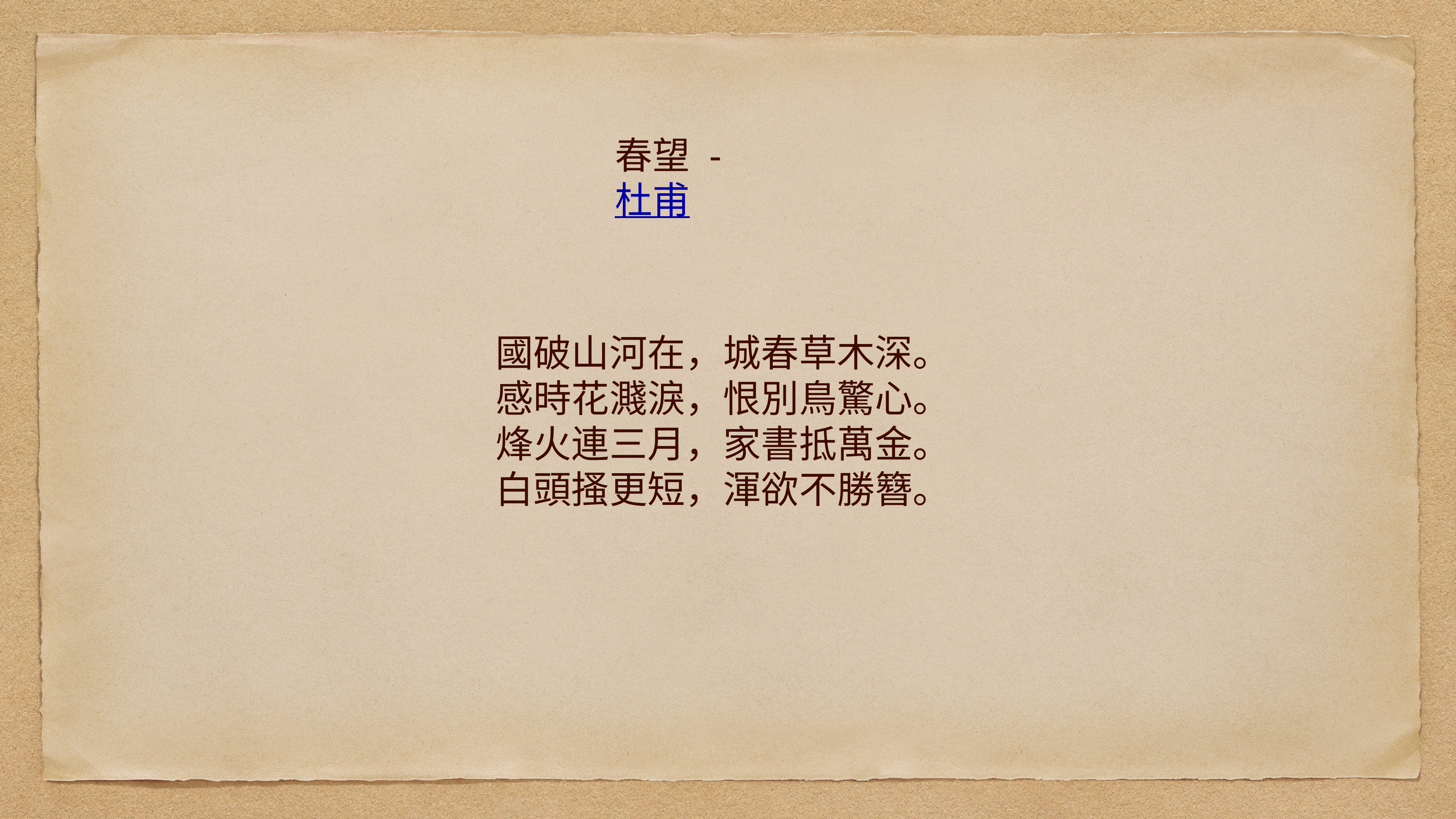

# 春望 - 杜甫
國破山河在，城春草木深。
感時花濺淚，恨別鳥驚心。
烽火連三月，家書抵萬金。
白頭搔更短，渾欲不勝簪。